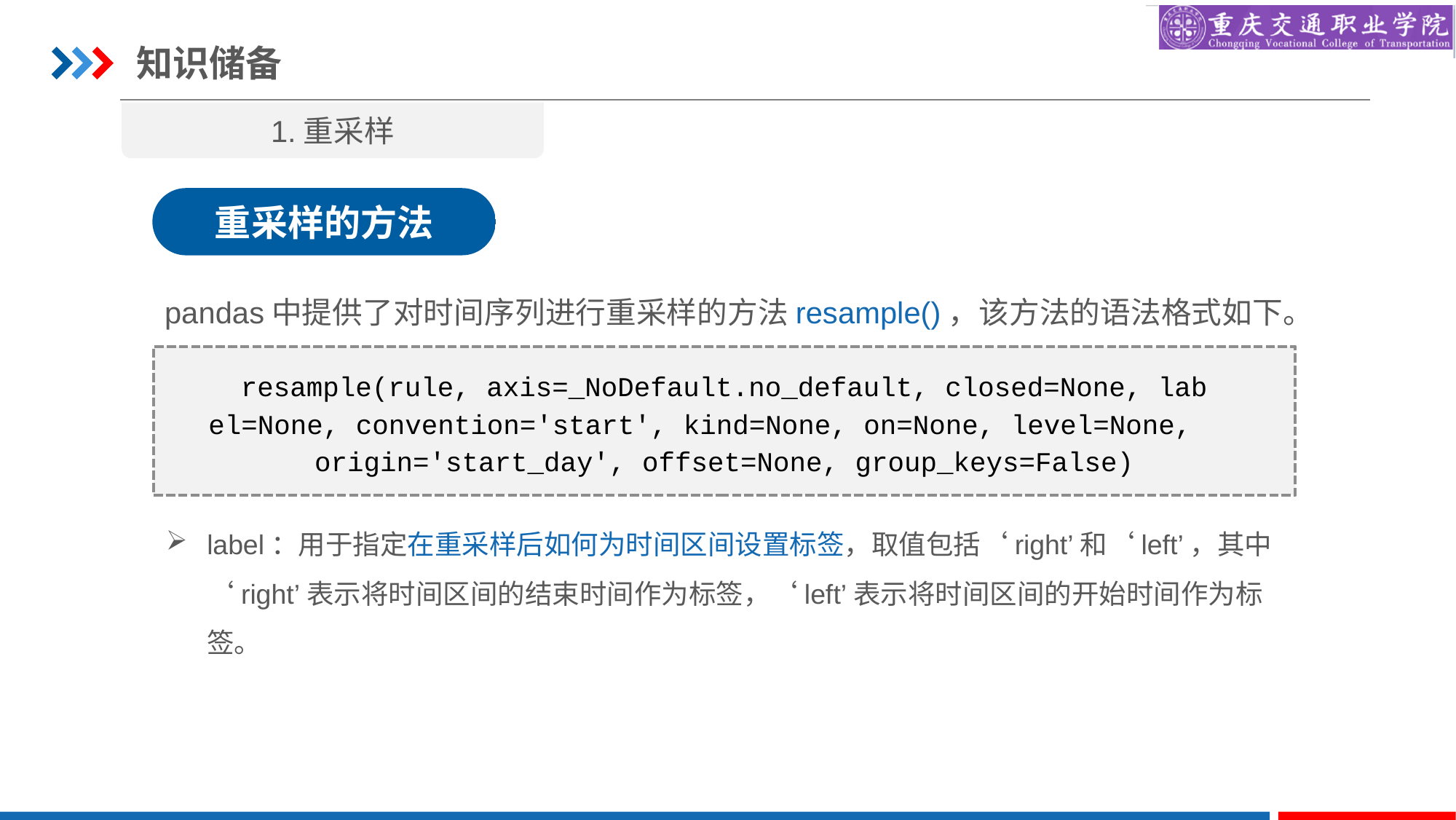

知识储备

1.重采样
重采样的方法
pandas中提供了对时间序列进行重采样的方法resample()，该方法的语法格式如下。

resample(rule, axis=_NoDefault.no_default, closed=None, label=None, convention='start', kind=None, on=None, level=None,
origin='start_day', offset=None, group_keys=False)
label：用于指定在重采样后如何为时间区间设置标签，取值包括‘right’和‘left’，其中‘right’表示将时间区间的结束时间作为标签，‘left’表示将时间区间的开始时间作为标签。